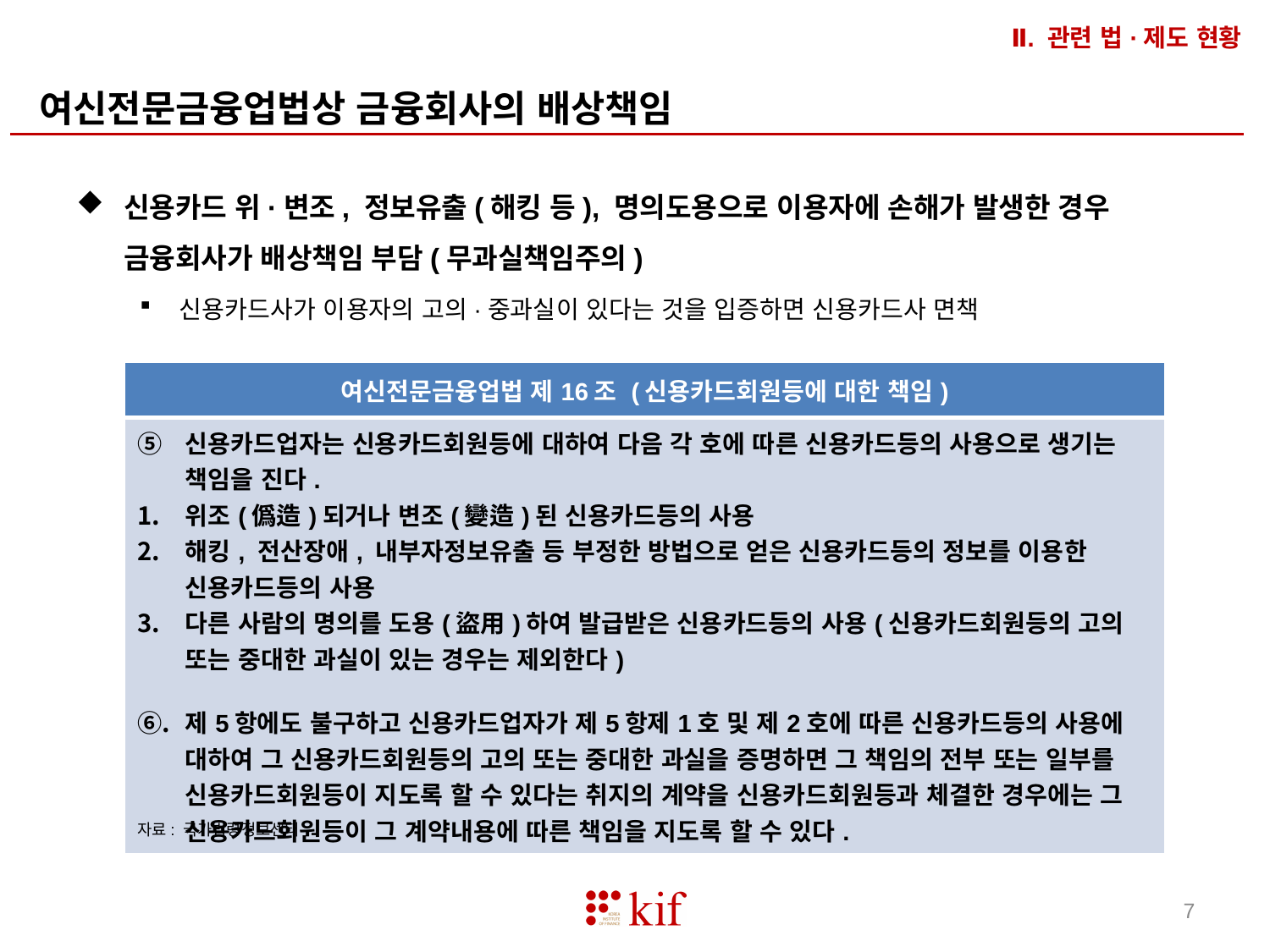

Ⅱ. 관련 법 ∙ 제도 현황
여신전문금융업법상 금융회사의 배상책임
신용카드 위·변조, 정보유출(해킹 등), 명의도용으로 이용자에 손해가 발생한 경우 금융회사가 배상책임 부담(무과실책임주의)
신용카드사가 이용자의 고의·중과실이 있다는 것을 입증하면 신용카드사 면책

| 여신전문금융업법 제16조 (신용카드회원등에 대한 책임) |
| --- |
| 신용카드업자는 신용카드회원등에 대하여 다음 각 호에 따른 신용카드등의 사용으로 생기는 책임을 진다. 위조(僞造)되거나 변조(變造)된 신용카드등의 사용 해킹, 전산장애, 내부자정보유출 등 부정한 방법으로 얻은 신용카드등의 정보를 이용한 신용카드등의 사용 다른 사람의 명의를 도용(盜用)하여 발급받은 신용카드등의 사용(신용카드회원등의 고의 또는 중대한 과실이 있는 경우는 제외한다) 제5항에도 불구하고 신용카드업자가 제5항제1호 및 제2호에 따른 신용카드등의 사용에 대하여 그 신용카드회원등의 고의 또는 중대한 과실을 증명하면 그 책임의 전부 또는 일부를 신용카드회원등이 지도록 할 수 있다는 취지의 계약을 신용카드회원등과 체결한 경우에는 그 신용카드회원등이 그 계약내용에 따른 책임을 지도록 할 수 있다. |
자료: 국가법령정보센터
7